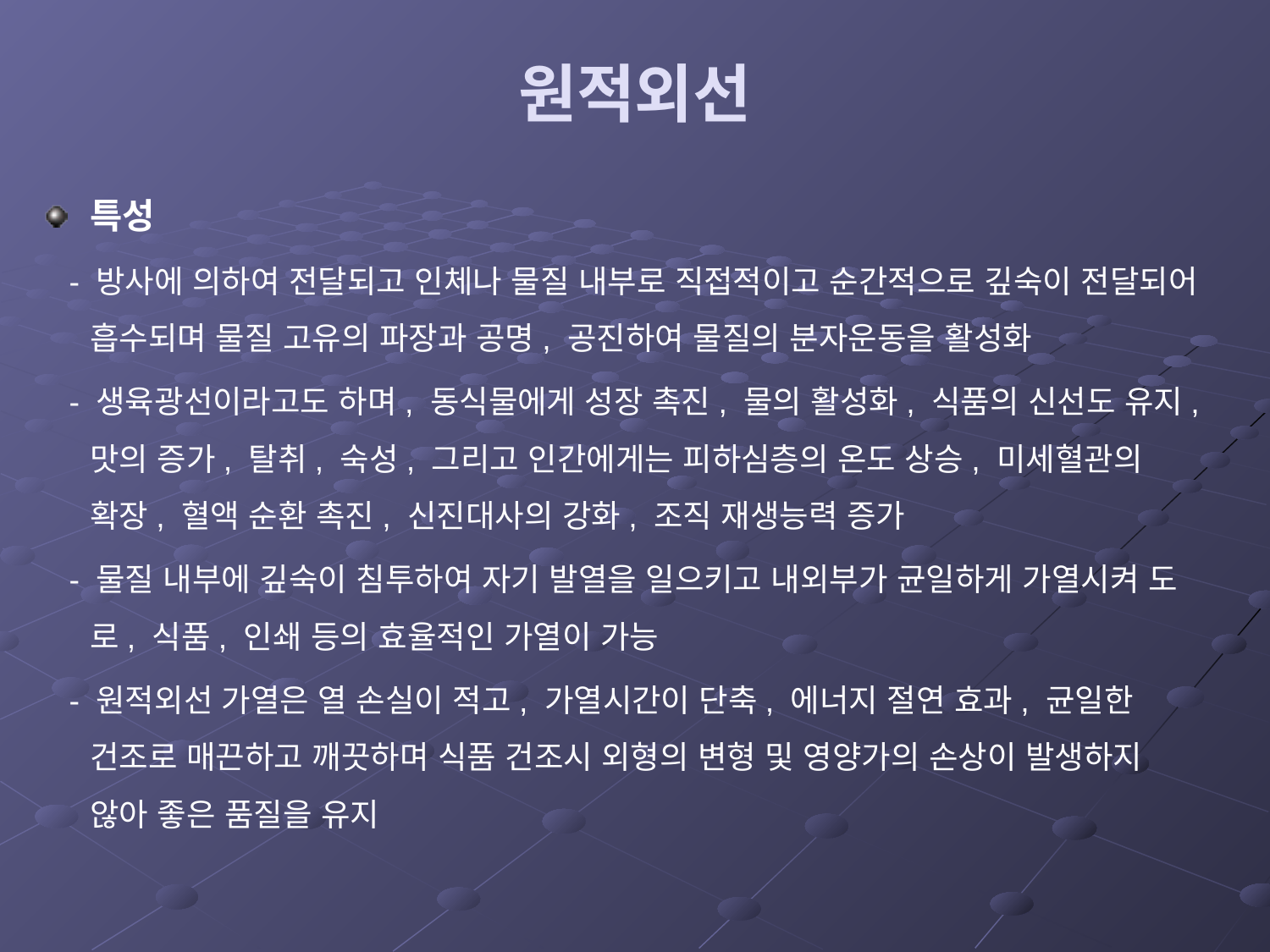

# 원적외선
특성
   - 방사에 의하여 전달되고 인체나 물질 내부로 직접적이고 순간적으로 깊숙이 전달되어 흡수되며 물질 고유의 파장과 공명, 공진하여 물질의 분자운동을 활성화
   - 생육광선이라고도 하며, 동식물에게 성장 촉진, 물의 활성화, 식품의 신선도 유지, 맛의 증가, 탈취, 숙성, 그리고 인간에게는 피하심층의 온도 상승, 미세혈관의 확장, 혈액 순환 촉진, 신진대사의 강화, 조직 재생능력 증가
   - 물질 내부에 깊숙이 침투하여 자기 발열을 일으키고 내외부가 균일하게 가열시켜 도로, 식품, 인쇄 등의 효율적인 가열이 가능
   - 원적외선 가열은 열 손실이 적고, 가열시간이 단축, 에너지 절연 효과, 균일한 건조로 매끈하고 깨끗하며 식품 건조시 외형의 변형 및 영양가의 손상이 발생하지 않아 좋은 품질을 유지